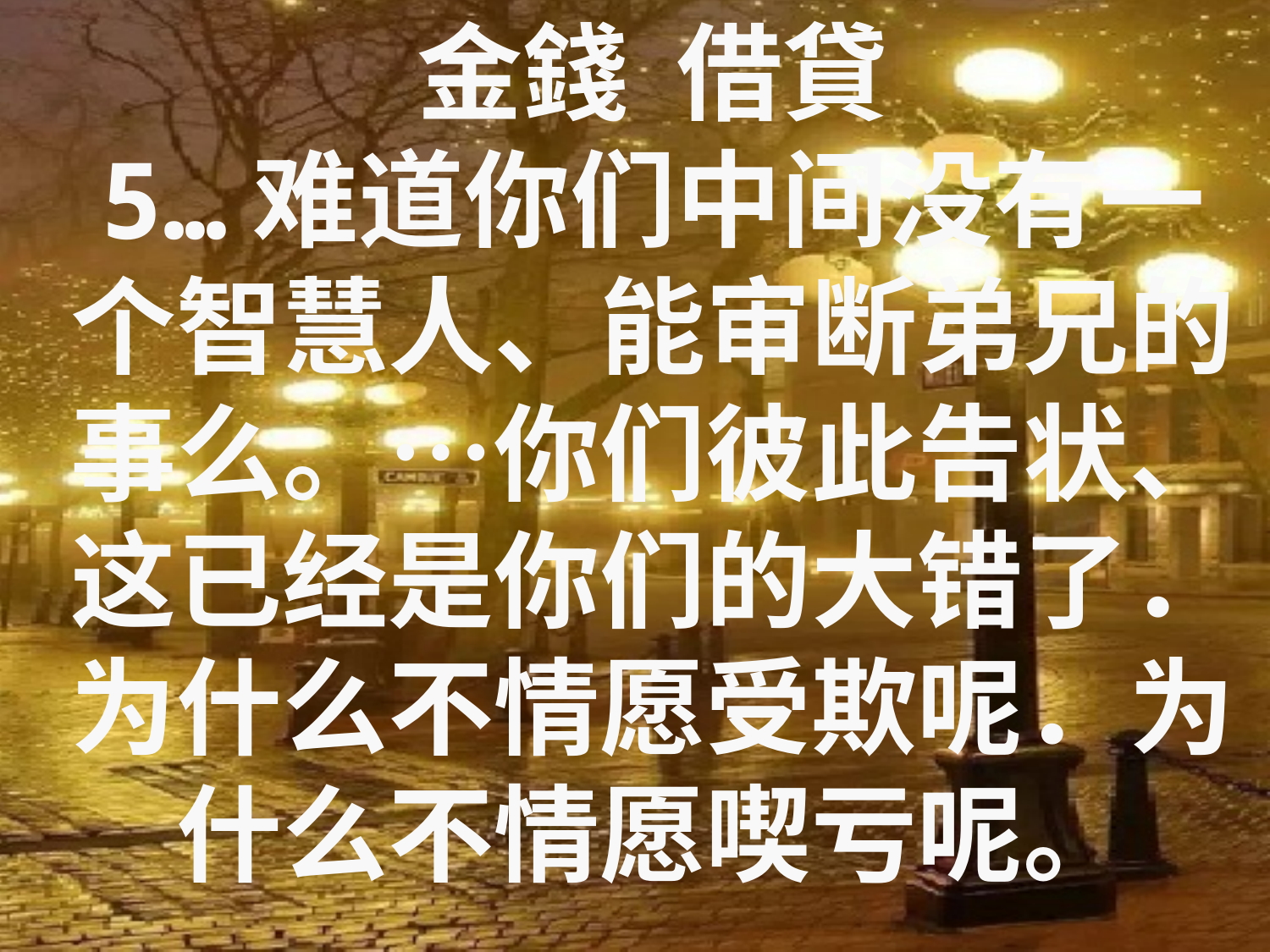

金錢  借貸
5…难道你们中间没有一个智慧人、能审断弟兄的事么。…你们彼此告状、这已经是你们的大错了．为什么不情愿受欺呢．为什么不情愿喫亏呢。